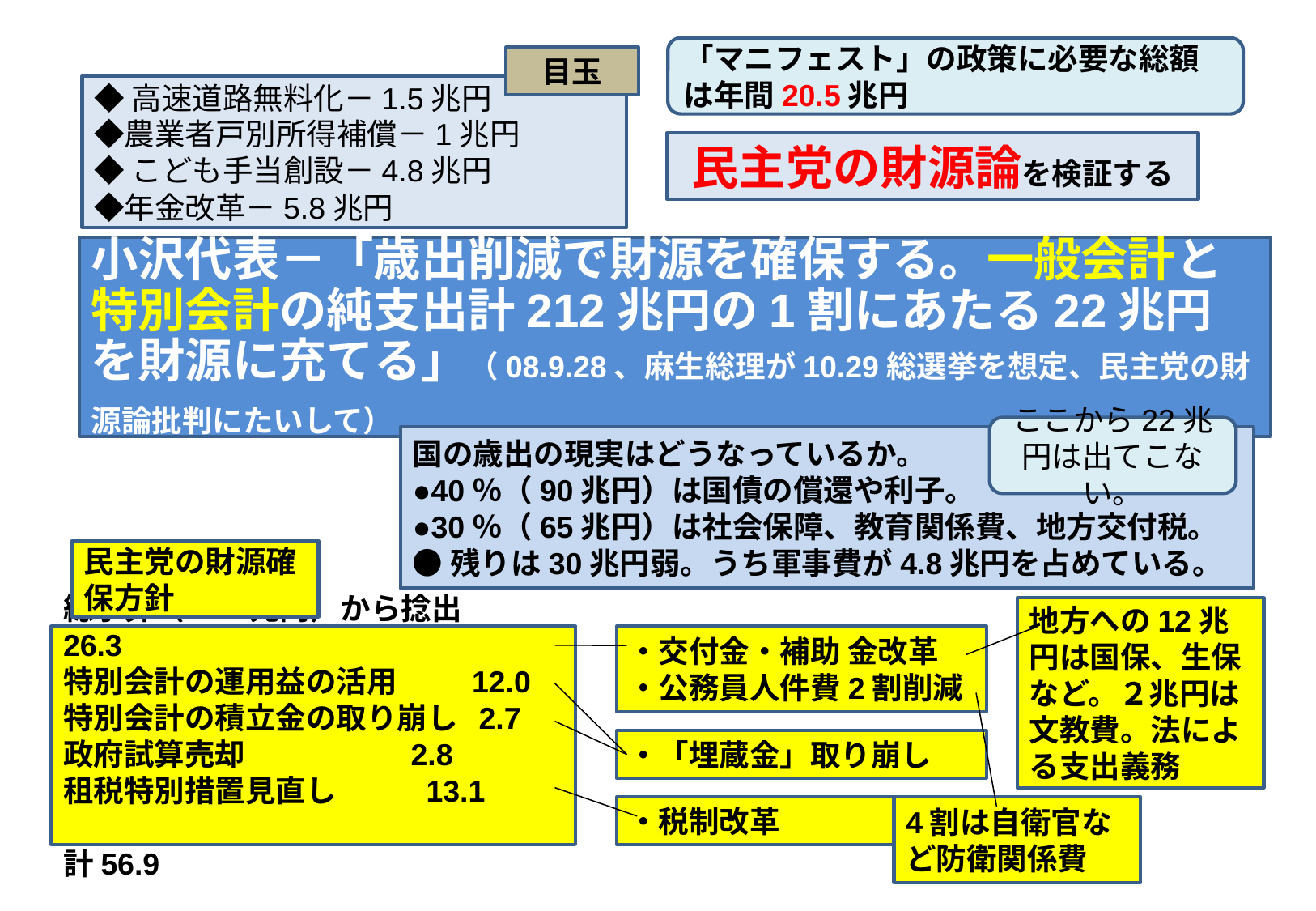

#
「マニフェスト」の政策に必要な総額は年間20.5兆円

目玉

◆高速道路無料化－1.5兆円
◆農業者戸別所得補償－1兆円
◆こども手当創設－4.8兆円
◆年金改革－5.8兆円
民主党の財源論を検証する
小沢代表－「歳出削減で財源を確保する。一般会計と特別会計の純支出計212兆円の1割にあたる22兆円を財源に充てる」（08.9.28、麻生総理が10.29総選挙を想定、民主党の財源論批判にたいして）

ここから22兆円は出てこない。
国の歳出の現実はどうなっているか。
●40％（90兆円）は国債の償還や利子。
●30％（65兆円）は社会保障、教育関係費、地方交付税。
●残りは30兆円弱。うち軍事費が4.8兆円を占めている。
民主党の財源確保方針
地方への12兆円は国保、生保など。２兆円は文教費。法による支出義務
総予算（212兆円）から捻出　　26.3
特別会計の運用益の活用　　 12.0
特別会計の積立金の取り崩し  2.7
政府試算売却                       2.8
租税特別措置見直し            13.1
    　　　　　　　　　　　　　　　 計56.9
・交付金・補助 金改革
・公務員人件費2割削減
・「埋蔵金」取り崩し
・税制改革
4割は自衛官など防衛関係費